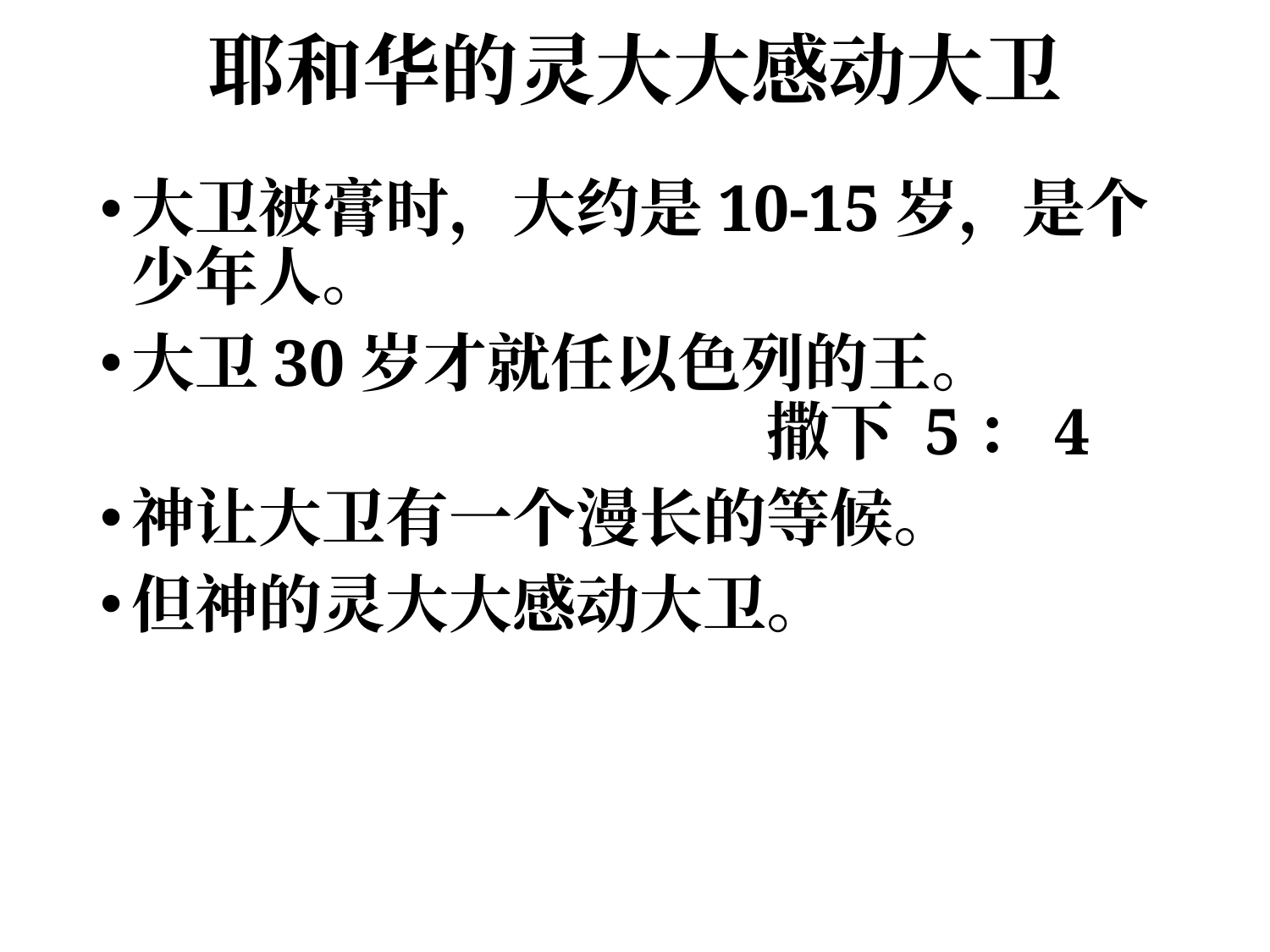

# 耶和华的灵大大感动大卫
大卫被膏时，大约是10-15岁，是个少年人。
大卫30岁才就任以色列的王。							撒下 5：4
神让大卫有一个漫长的等候。
但神的灵大大感动大卫。